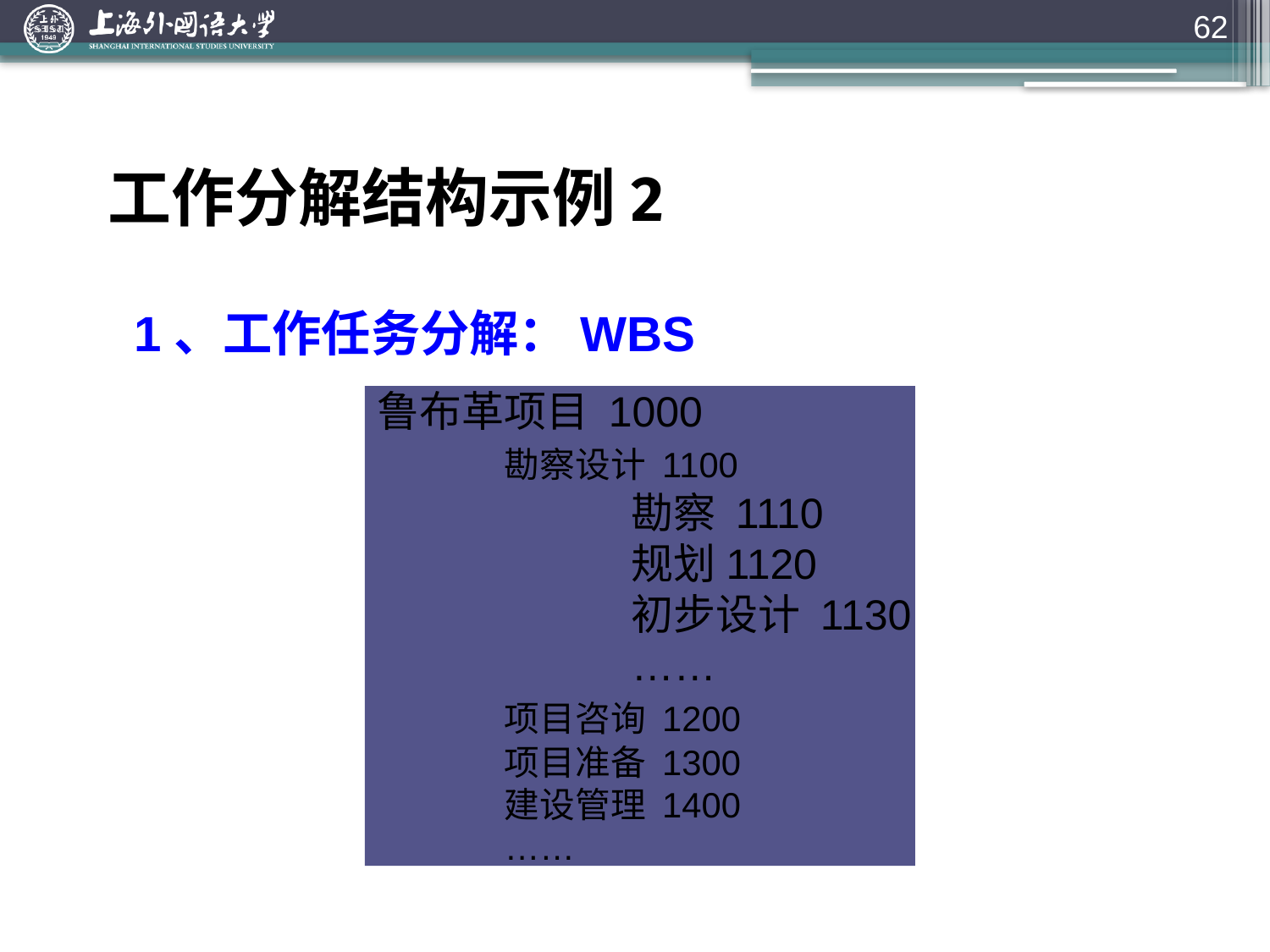

62
工作分解结构示例2
1、工作任务分解：WBS
鲁布革项目 1000
	勘察设计 1100
		勘察 1110
		规划1120
		初步设计 1130
		……
	项目咨询 1200
	项目准备 1300
	建设管理 1400
	……